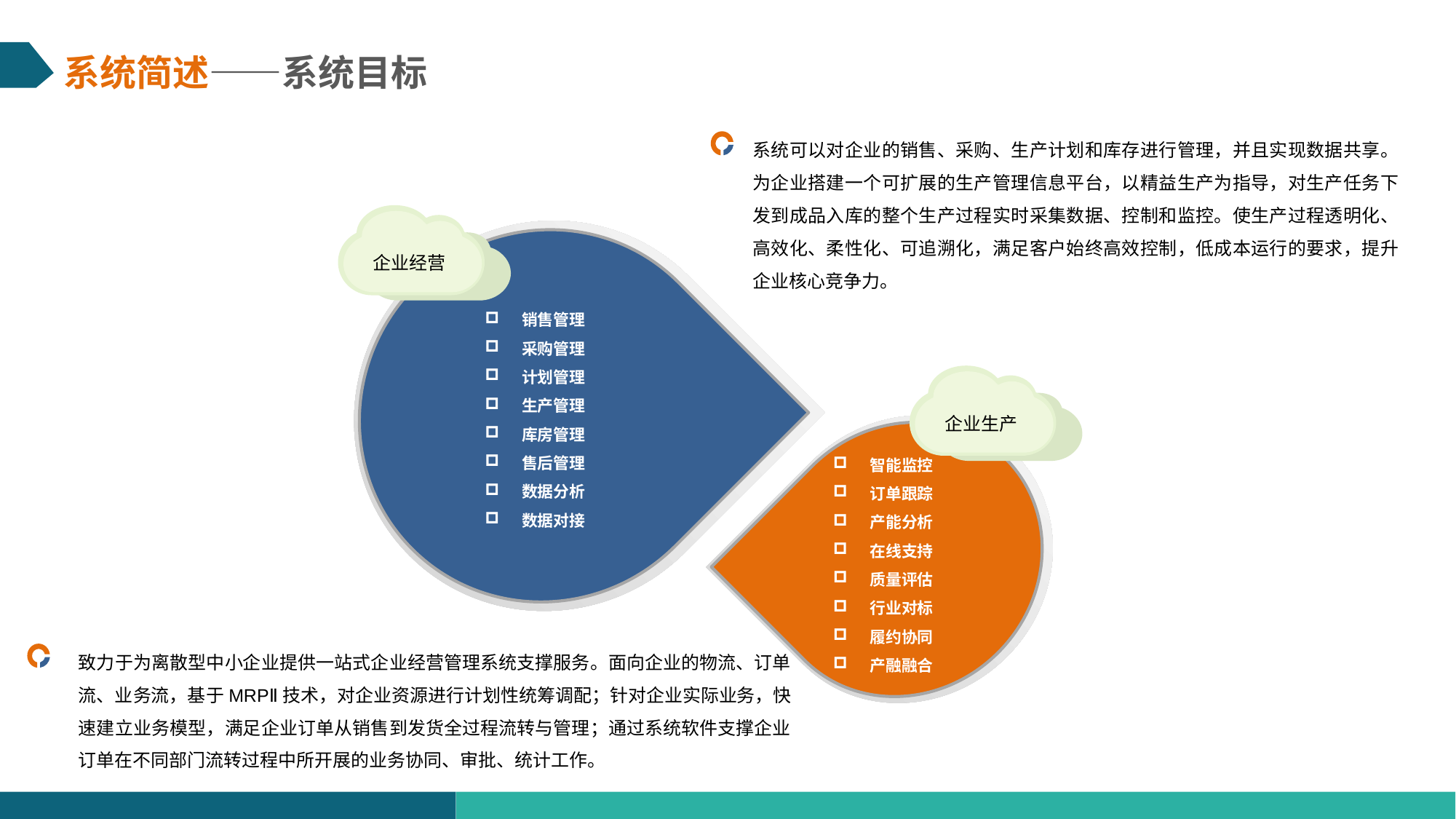

系统简述——系统目标
系统可以对企业的销售、采购、生产计划和库存进行管理，并且实现数据共享。为企业搭建一个可扩展的生产管理信息平台，以精益生产为指导，对生产任务下发到成品入库的整个生产过程实时采集数据、控制和监控。使生产过程透明化、高效化、柔性化、可追溯化，满足客户始终高效控制，低成本运行的要求，提升企业核心竞争力。

企业经营
  销售管理
  采购管理
  计划管理
  生产管理
  库房管理
  售后管理
  数据分析
  数据对接

企业生产

  智能监控
  订单跟踪
  产能分析
  在线支持
  质量评估
  行业对标
  履约协同
  产融融合

致力于为离散型中小企业提供一站式企业经营管理系统支撑服务。面向企业的物流、订单流、业务流，基于MRPⅡ技术，对企业资源进行计划性统筹调配；针对企业实际业务，快速建立业务模型，满足企业订单从销售到发货全过程流转与管理；通过系统软件支撑企业订单在不同部门流转过程中所开展的业务协同、审批、统计工作。